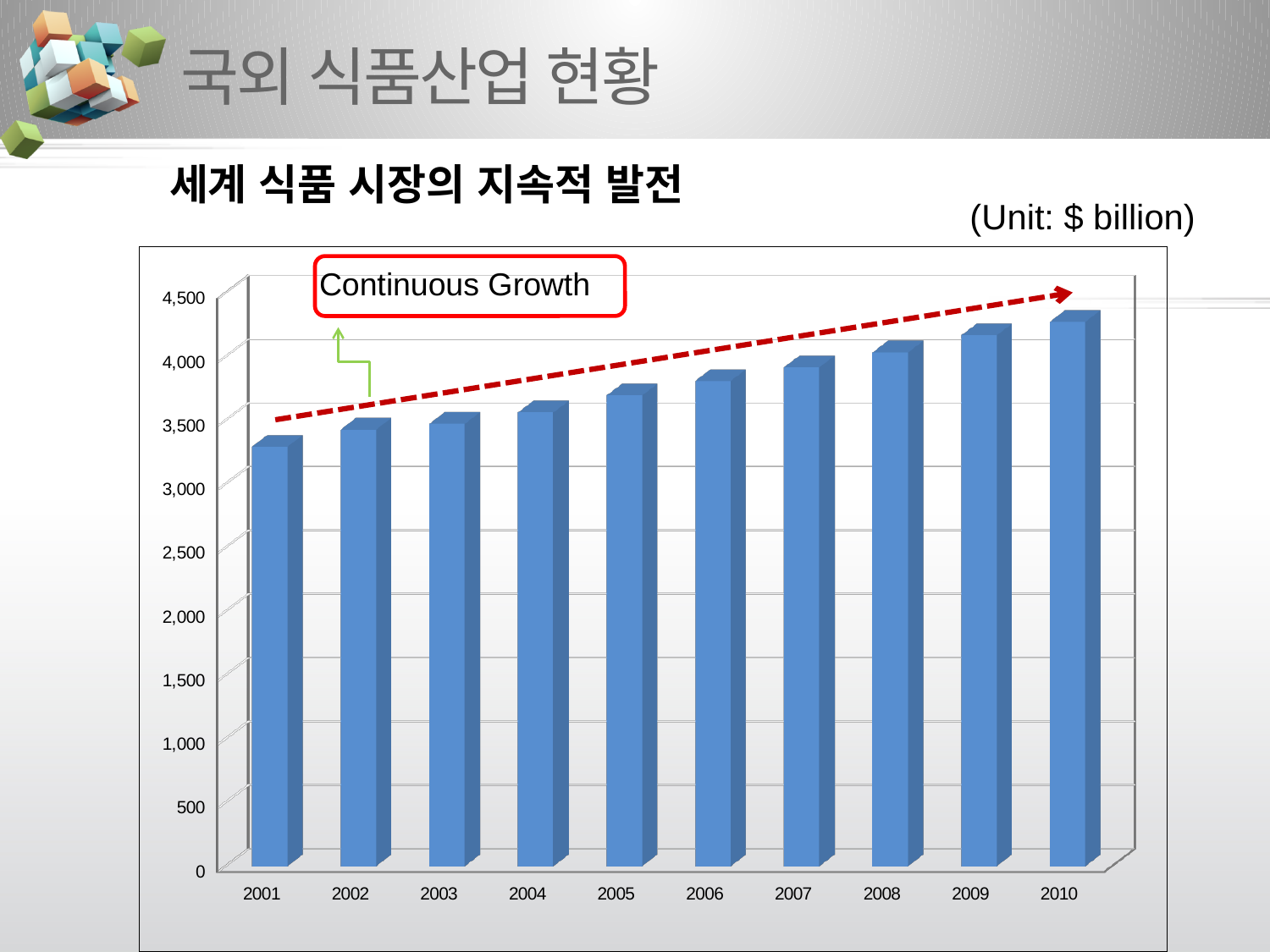

# 국외 식품산업 현황
 세계 식품 시장의 지속적 발전
(Unit: $ billion)

[unsupported chart]

Continuous Growth